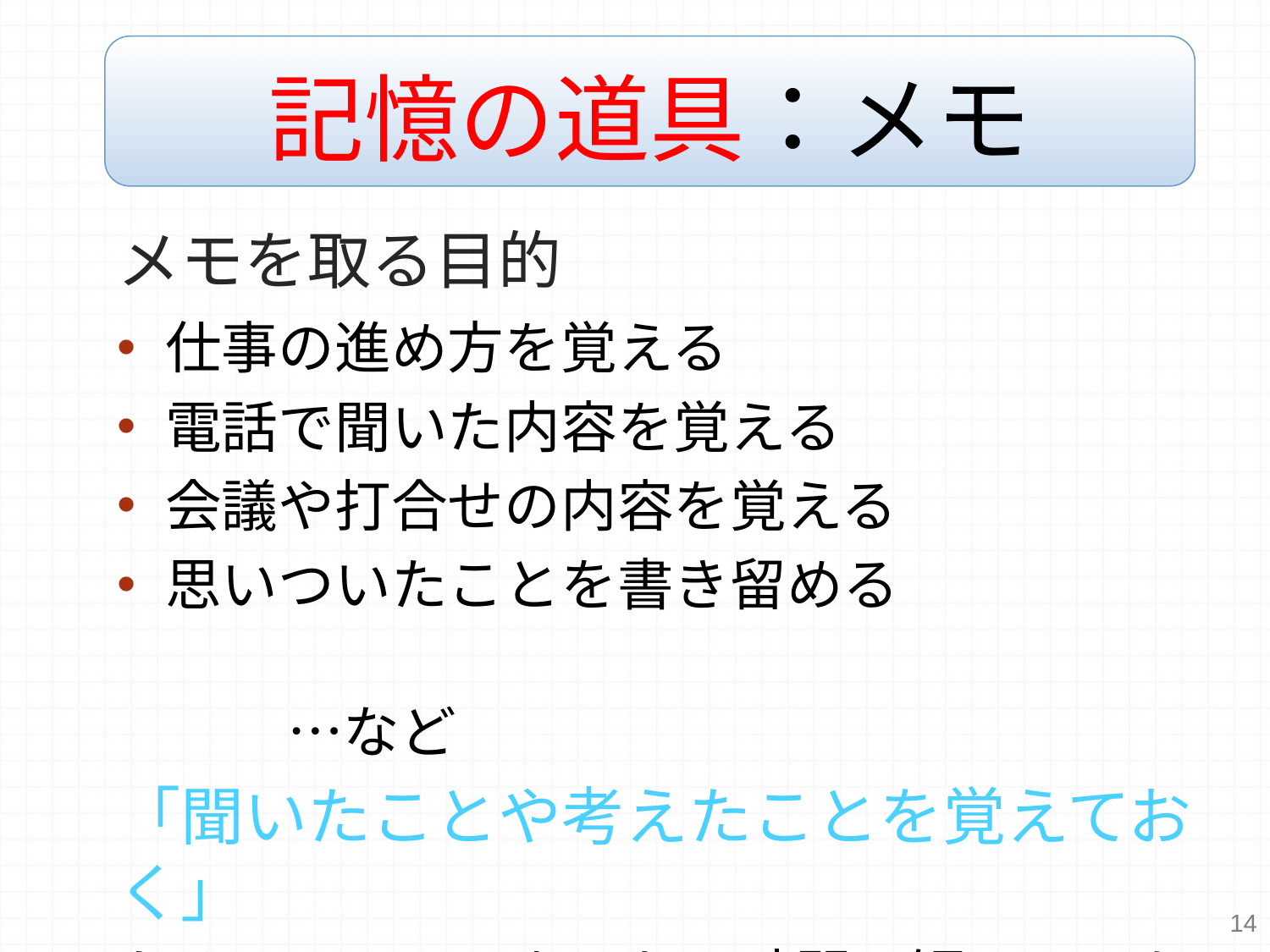

# 記憶の道具：メモ
メモを取る目的
仕事の進め方を覚える
電話で聞いた内容を覚える
会議や打合せの内容を覚える
思いついたことを書き留める
　　　　　　　　　　　　　　　　　　　　　　…など
「聞いたことや考えたことを覚えておく」
ため。　⇒メモを取れる時間は短いことも多い
14